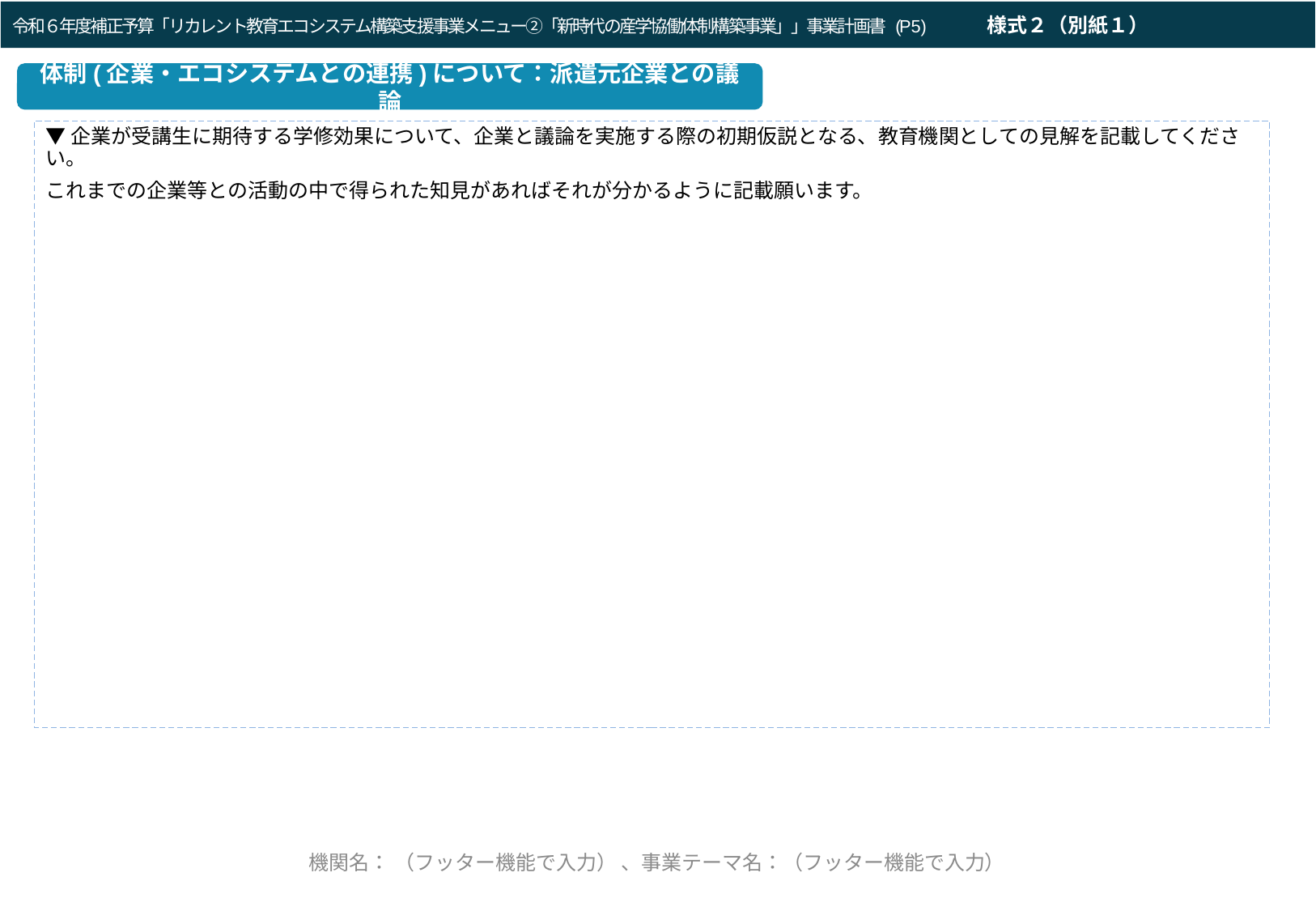

令和６年度補正予算「リカレント教育エコシステム構築支援事業メニュー②「新時代の産学協働体制構築事業」」事業計画書 (P5)　　　様式２（別紙１）
令和３年度「DX等成長分野を中心とした就職・転職支援のためのリカレント教育推進事業」企画提案書（Ⅰ：DXリテラシー）(P5)
体制(企業・エコシステムとの連携)について：派遣元企業との議論
▼企業が受講生に期待する学修効果について、企業と議論を実施する際の初期仮説となる、教育機関としての見解を記載してください。
これまでの企業等との活動の中で得られた知見があればそれが分かるように記載願います。

←フッターを以後のページ全てに必ず記入
機関名： （フッター機能で入力） 、事業テーマ名：（フッター機能で入力）